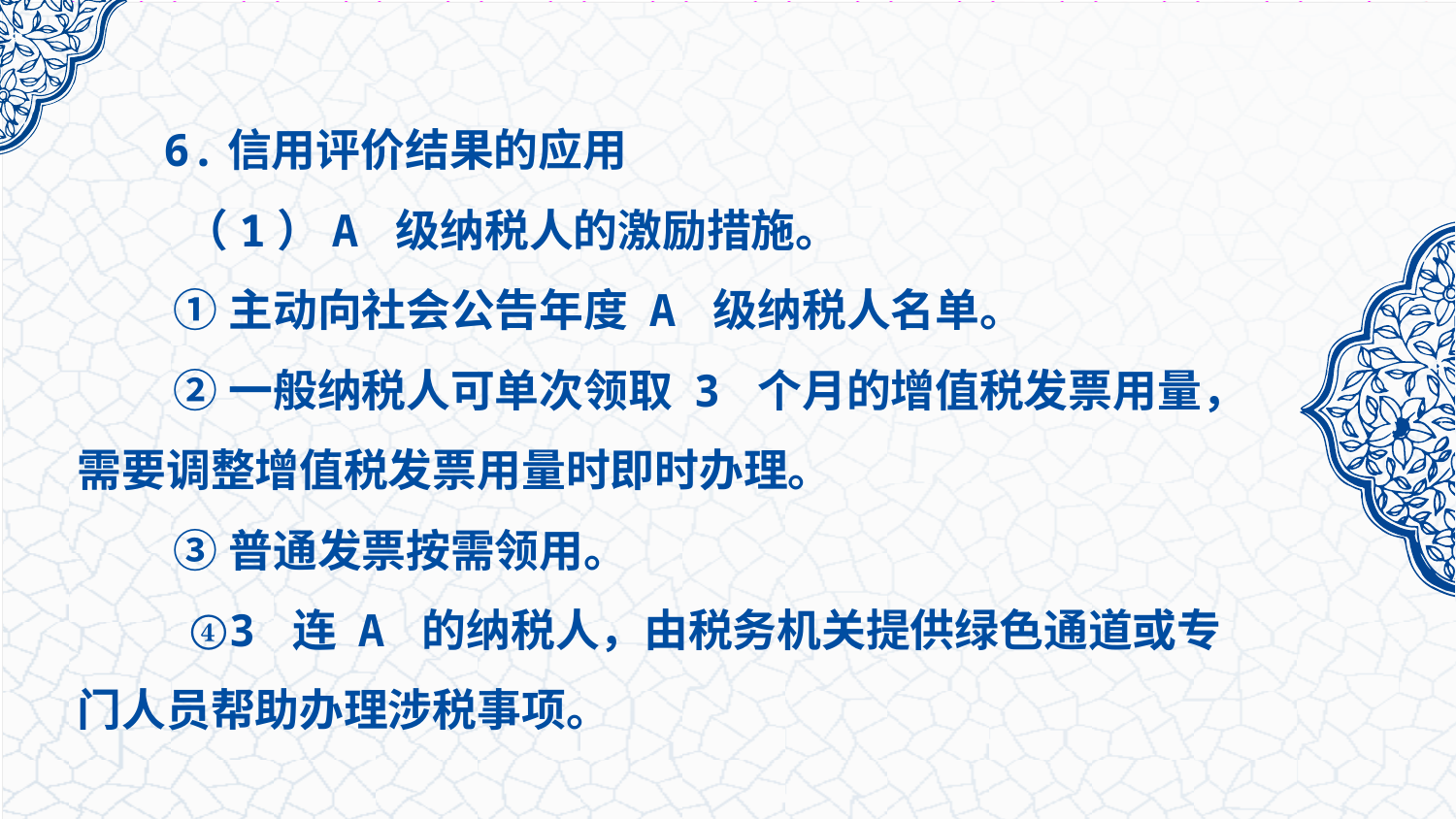

6.信用评价结果的应用
 （1）A 级纳税人的激励措施。
 ①主动向社会公告年度 A 级纳税人名单。
 ②一般纳税人可单次领取 3 个月的增值税发票用量，需要调整增值税发票用量时即时办理。
 ③普通发票按需领用。
 ④3 连 A 的纳税人，由税务机关提供绿色通道或专门人员帮助办理涉税事项。